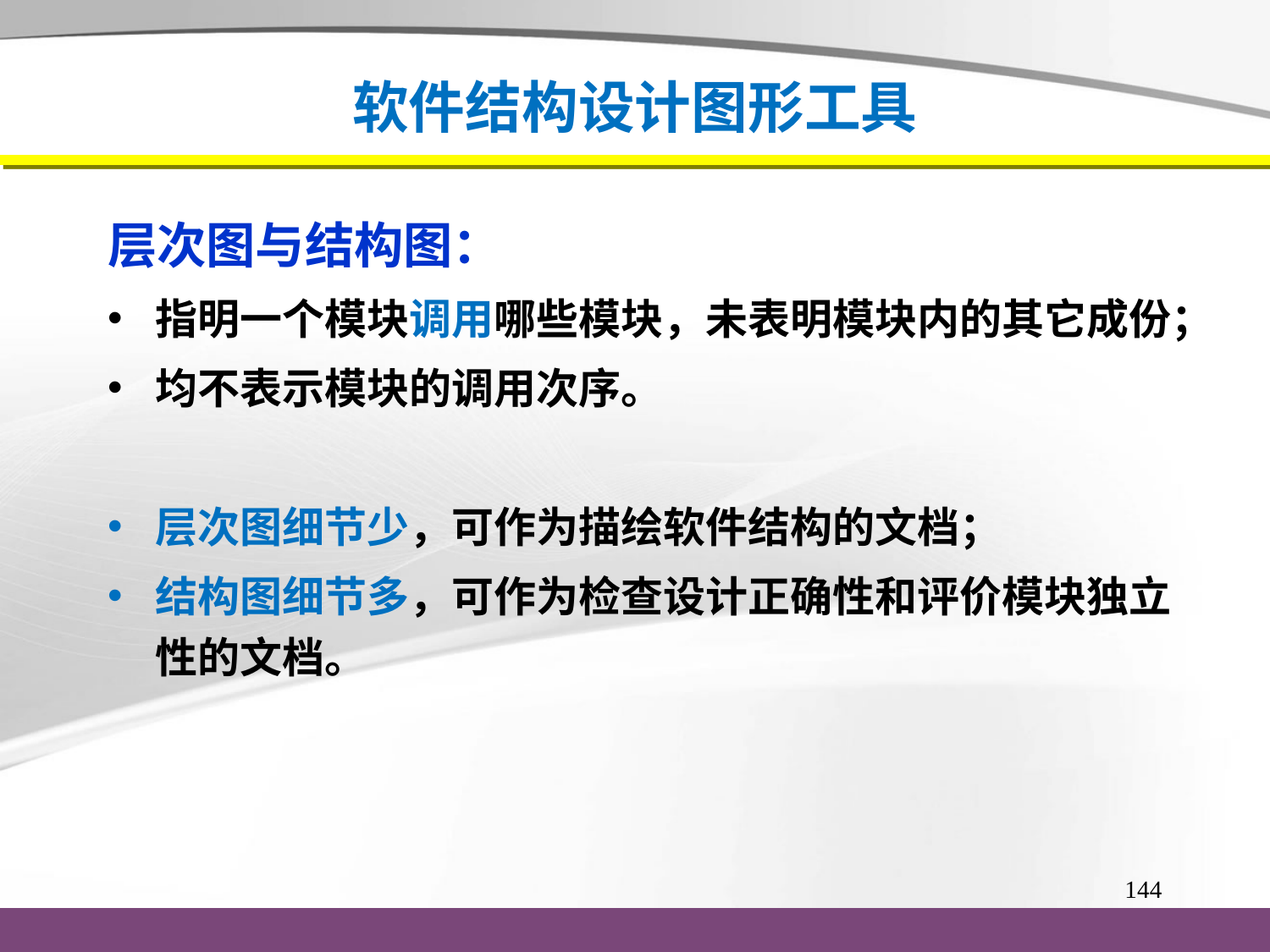

# 软件结构设计图形工具
层次图与结构图：
指明一个模块调用哪些模块，未表明模块内的其它成份；
均不表示模块的调用次序。

层次图细节少，可作为描绘软件结构的文档；
结构图细节多，可作为检查设计正确性和评价模块独立性的文档。
144